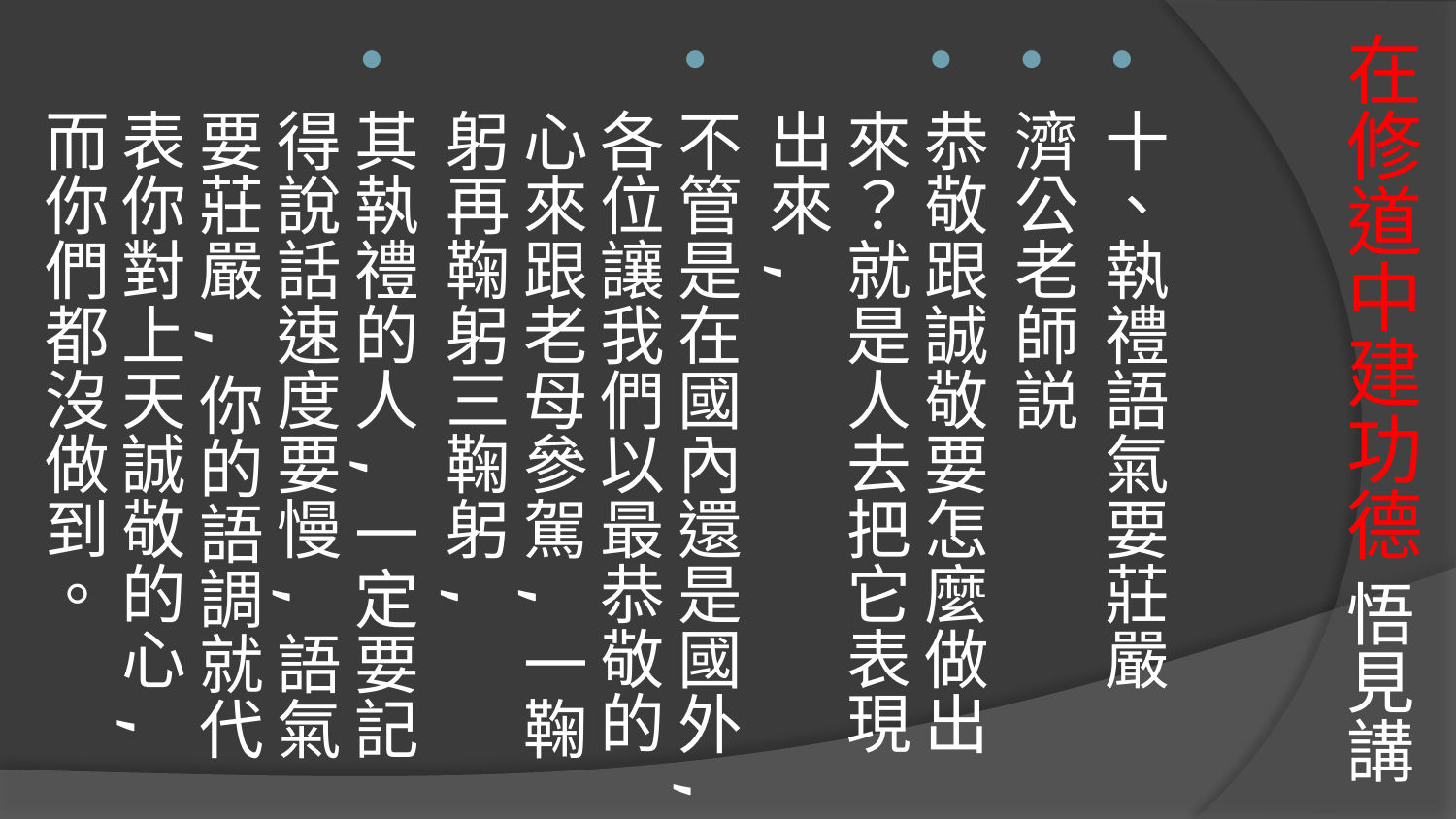

# 在修道中建功德 悟見講
十、執禮語氣要莊嚴
濟公老師説
恭敬跟誠敬要怎麼做出來？就是人去把它表現出來,
不管是在國內還是國外,各位讓我們以最恭敬的心來跟老母參駕,一鞠躬再鞠躬三鞠躬,
其執禮的人,一定要記得說話速度要慢,語氣要莊嚴,你的語調就代表你對上天誠敬的心,而你們都沒做到。